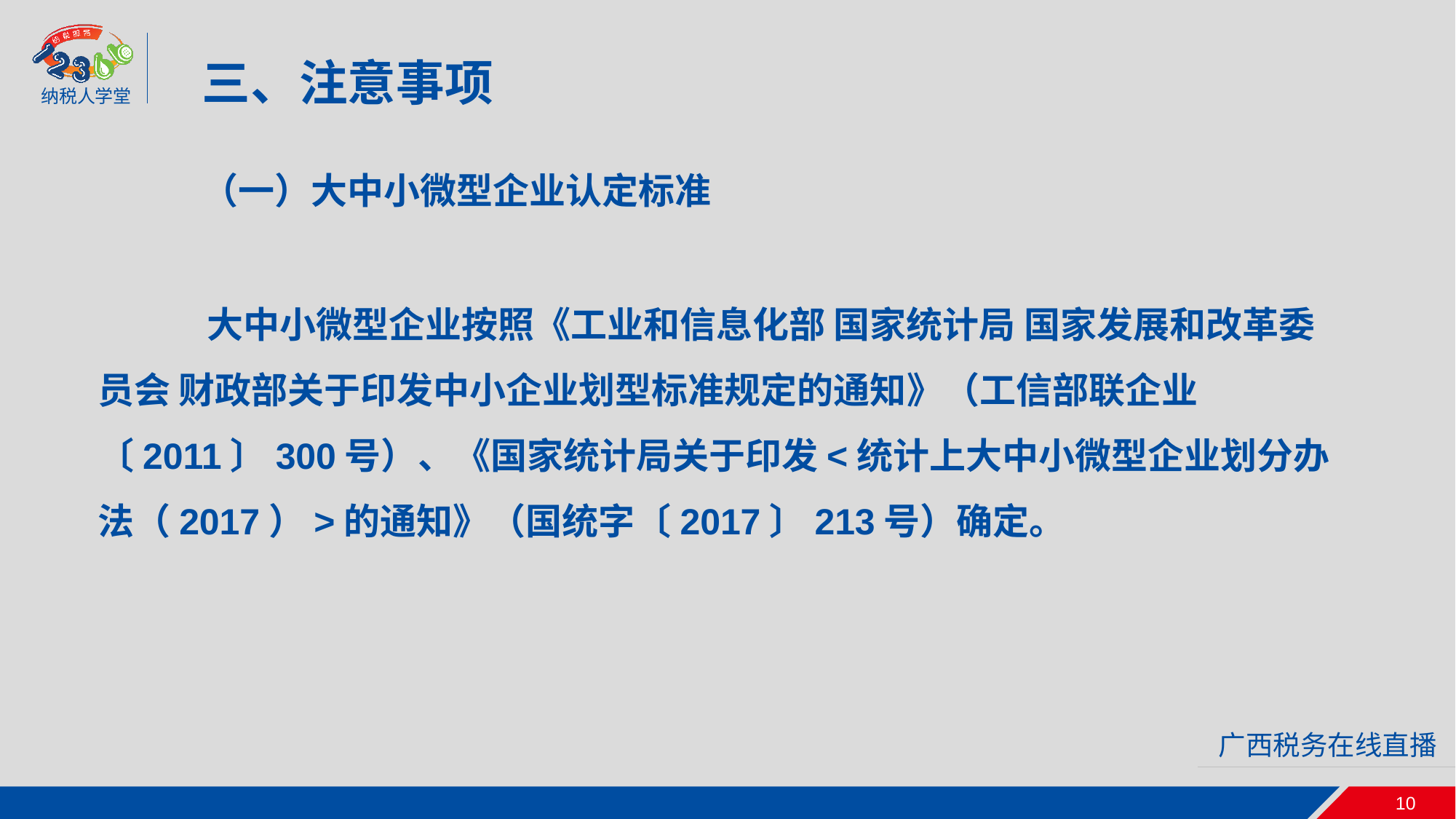

三、注意事项
（一）大中小微型企业认定标准
	大中小微型企业按照《工业和信息化部 国家统计局 国家发展和改革委员会 财政部关于印发中小企业划型标准规定的通知》（工信部联企业〔2011〕300号）、《国家统计局关于印发<统计上大中小微型企业划分办法（2017）>的通知》（国统字〔2017〕213号）确定。